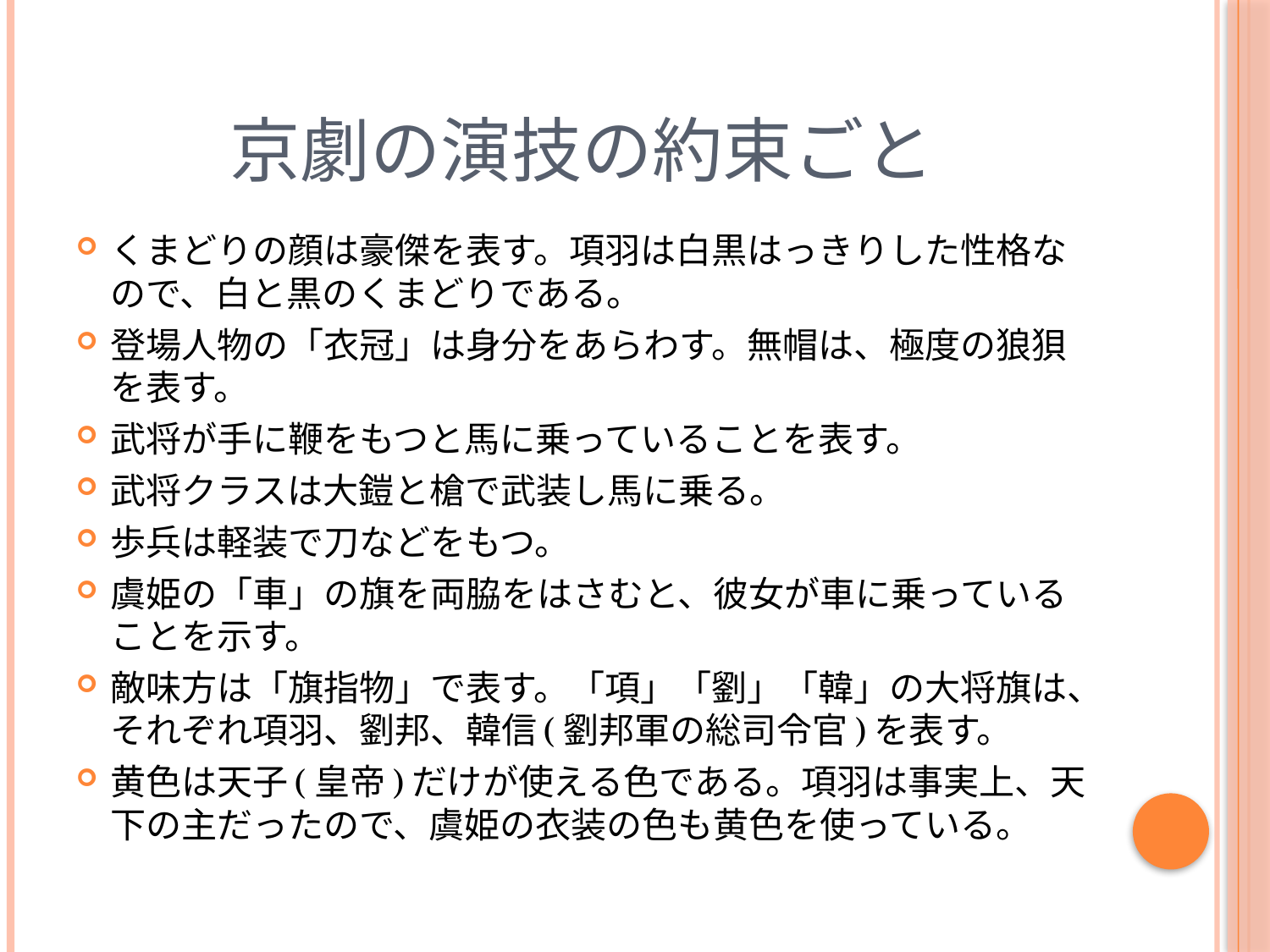

# 京劇の演技の約束ごと
くまどりの顔は豪傑を表す。項羽は白黒はっきりした性格なので、白と黒のくまどりである。
登場人物の「衣冠」は身分をあらわす。無帽は、極度の狼狽を表す。
武将が手に鞭をもつと馬に乗っていることを表す。
武将クラスは大鎧と槍で武装し馬に乗る。
歩兵は軽装で刀などをもつ。
虞姫の「車」の旗を両脇をはさむと、彼女が車に乗っていることを示す。
敵味方は「旗指物」で表す。「項」「劉」「韓」の大将旗は、それぞれ項羽、劉邦、韓信(劉邦軍の総司令官)を表す。
黄色は天子(皇帝)だけが使える色である。項羽は事実上、天下の主だったので、虞姫の衣装の色も黄色を使っている。